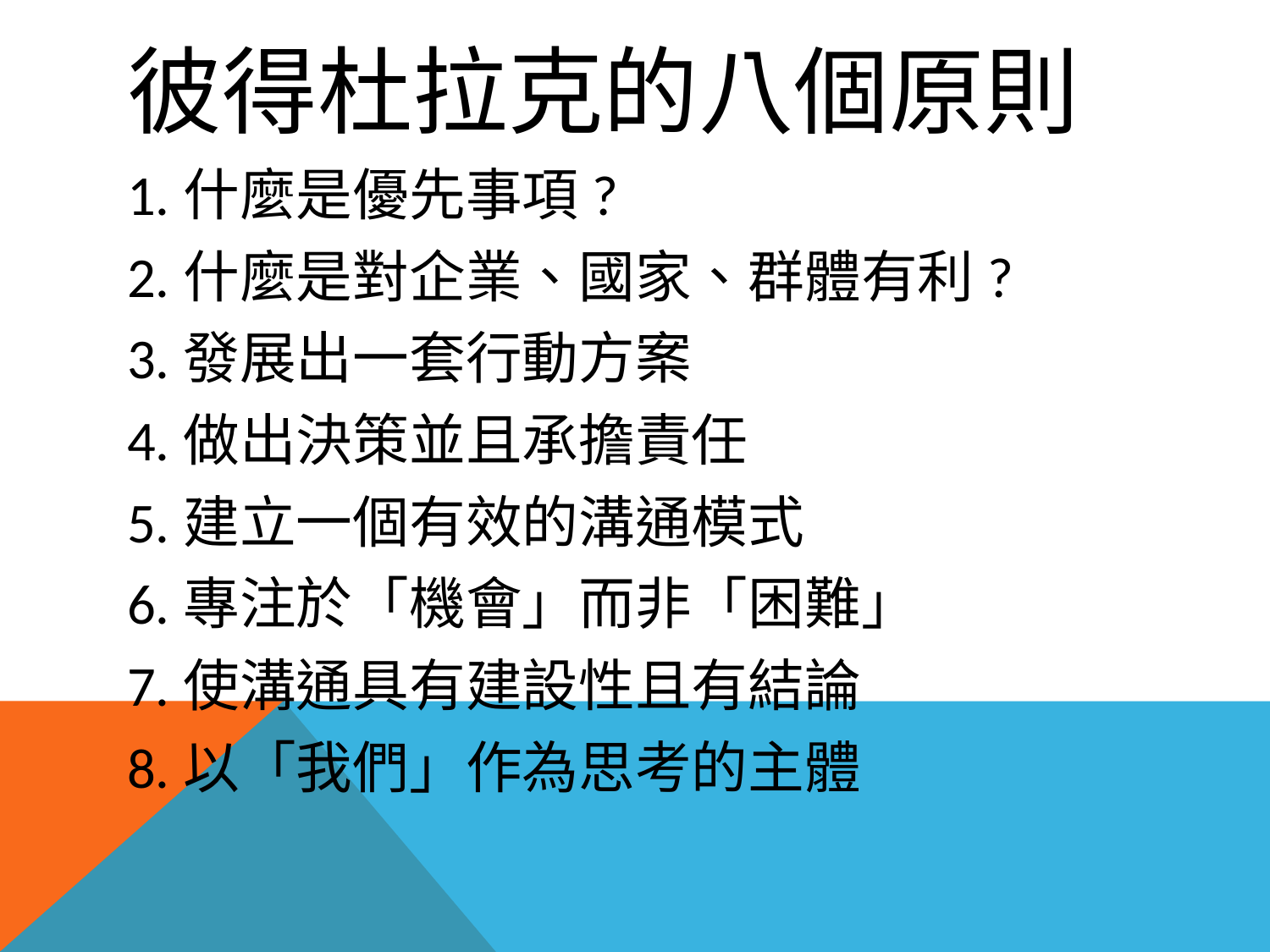

# 彼得杜拉克的八個原則
1.什麼是優先事項?
2.什麼是對企業、國家、群體有利?
3.發展出一套行動方案
4.做出決策並且承擔責任
5.建立一個有效的溝通模式
6.專注於「機會」而非「困難」
7.使溝通具有建設性且有結論
8.以「我們」作為思考的主體